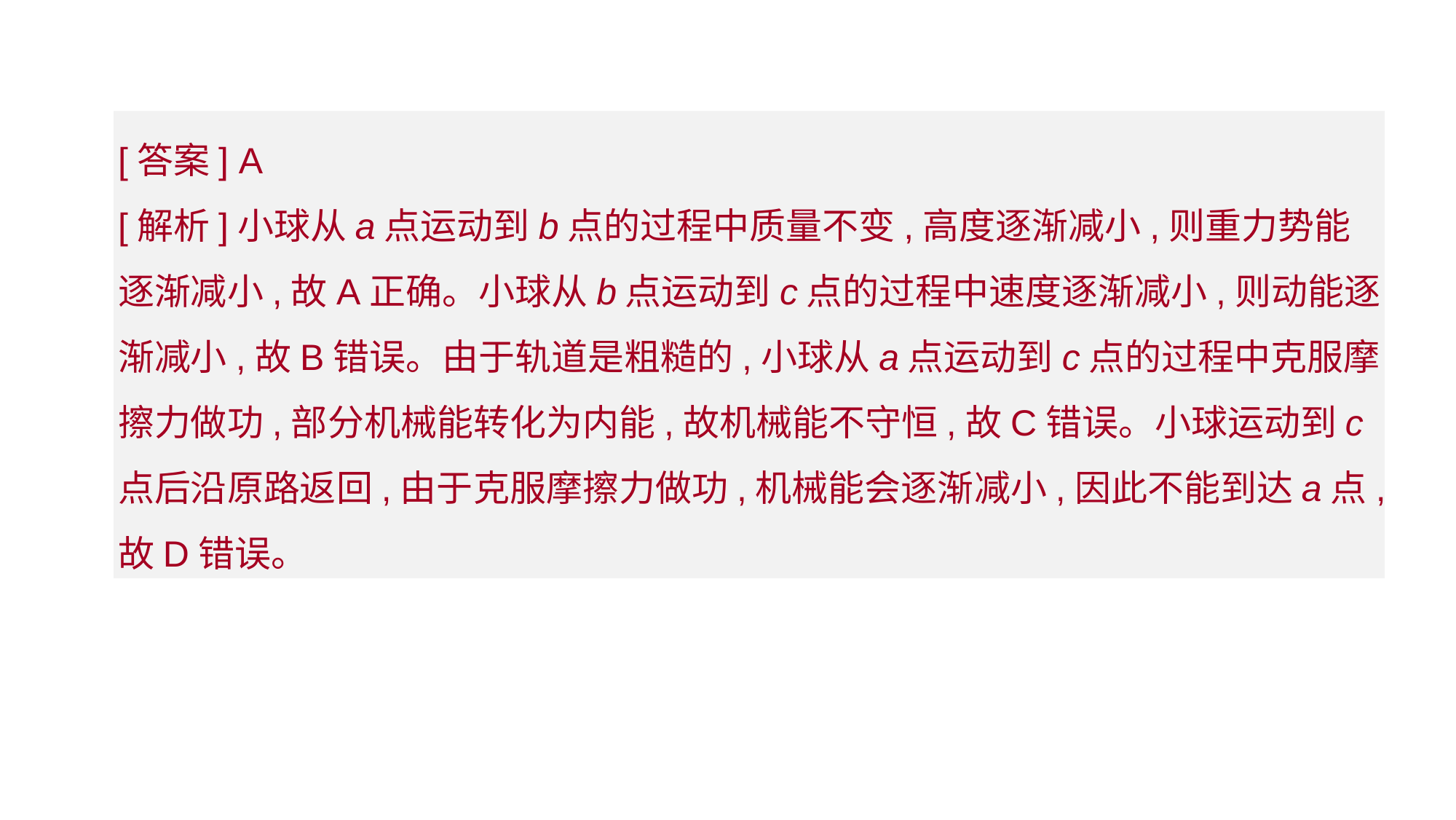

[答案] A
[解析]小球从a点运动到b点的过程中质量不变,高度逐渐减小,则重力势能逐渐减小,故A正确。小球从b点运动到c点的过程中速度逐渐减小,则动能逐渐减小,故B错误。由于轨道是粗糙的,小球从a点运动到c点的过程中克服摩擦力做功,部分机械能转化为内能,故机械能不守恒,故C错误。小球运动到c点后沿原路返回,由于克服摩擦力做功,机械能会逐渐减小,因此不能到达a点,故D错误。